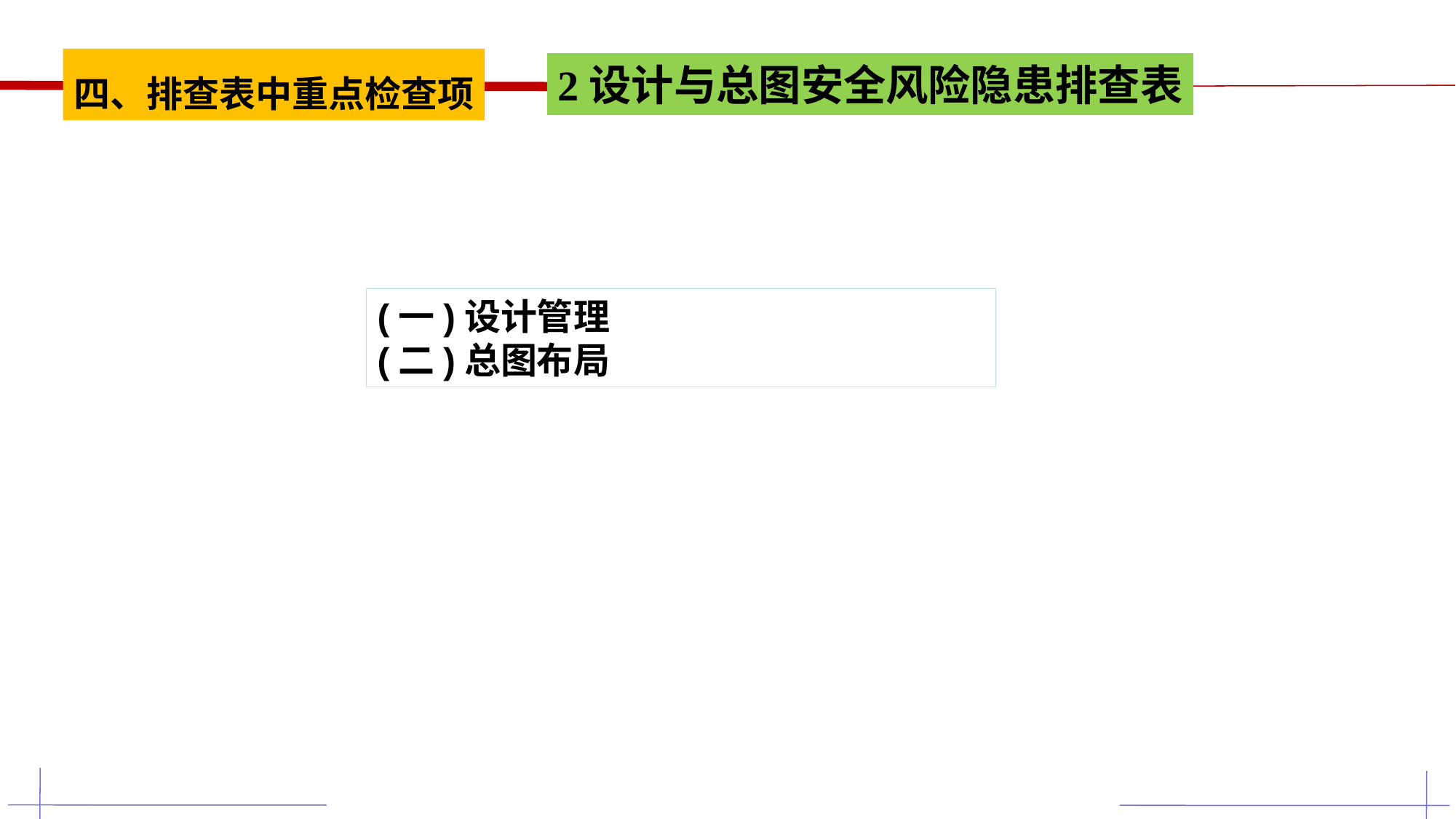

四、排查表中重点检查项
2设计与总图安全风险隐患排查表
(一)设计管理
(二)总图布局
56